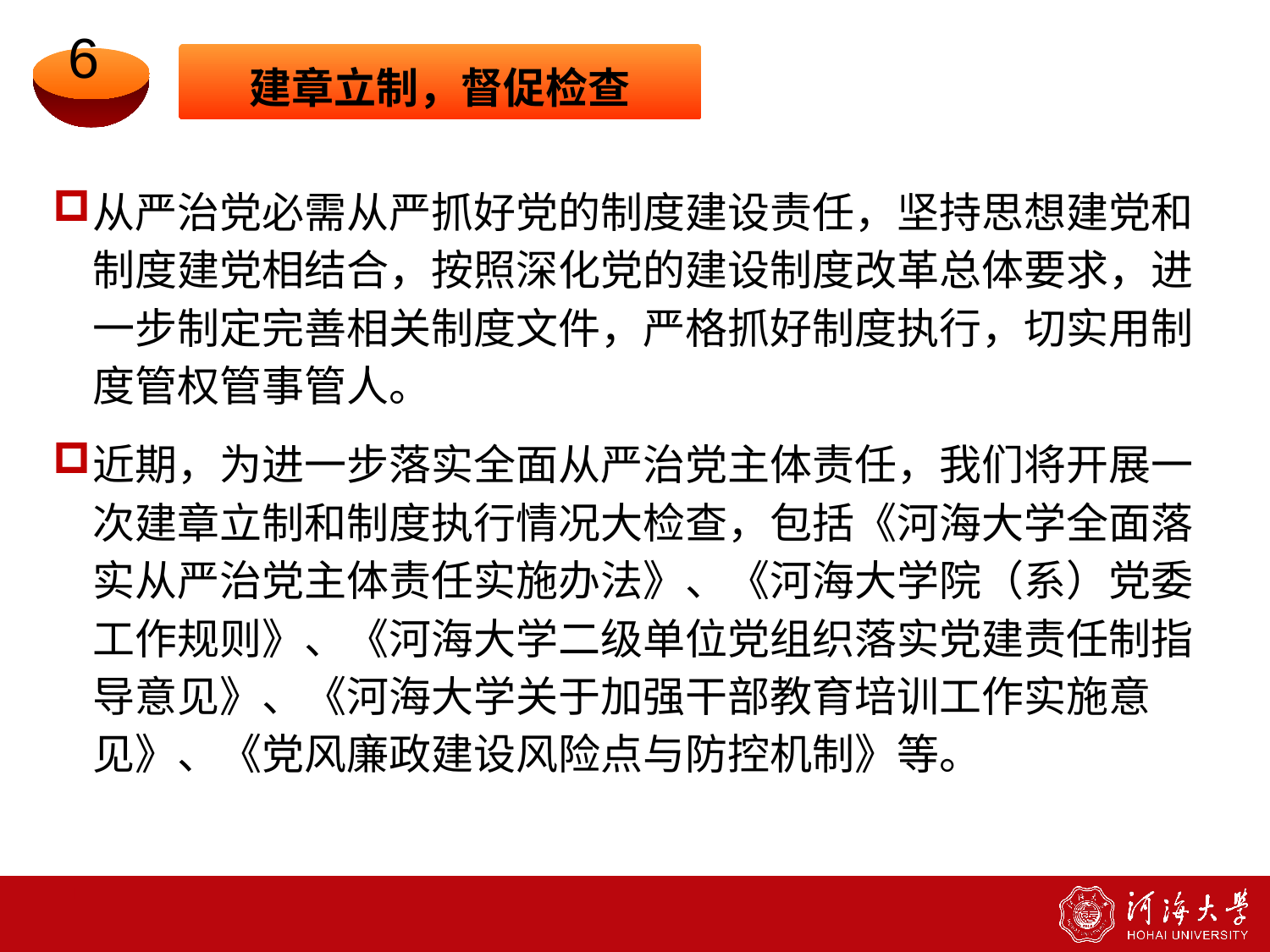

6
建章立制，督促检查

从严治党必需从严抓好党的制度建设责任，坚持思想建党和制度建党相结合，按照深化党的建设制度改革总体要求，进一步制定完善相关制度文件，严格抓好制度执行，切实用制度管权管事管人。
近期，为进一步落实全面从严治党主体责任，我们将开展一次建章立制和制度执行情况大检查，包括《河海大学全面落实从严治党主体责任实施办法》、《河海大学院（系）党委工作规则》、《河海大学二级单位党组织落实党建责任制指导意见》、《河海大学关于加强干部教育培训工作实施意见》、《党风廉政建设风险点与防控机制》等。